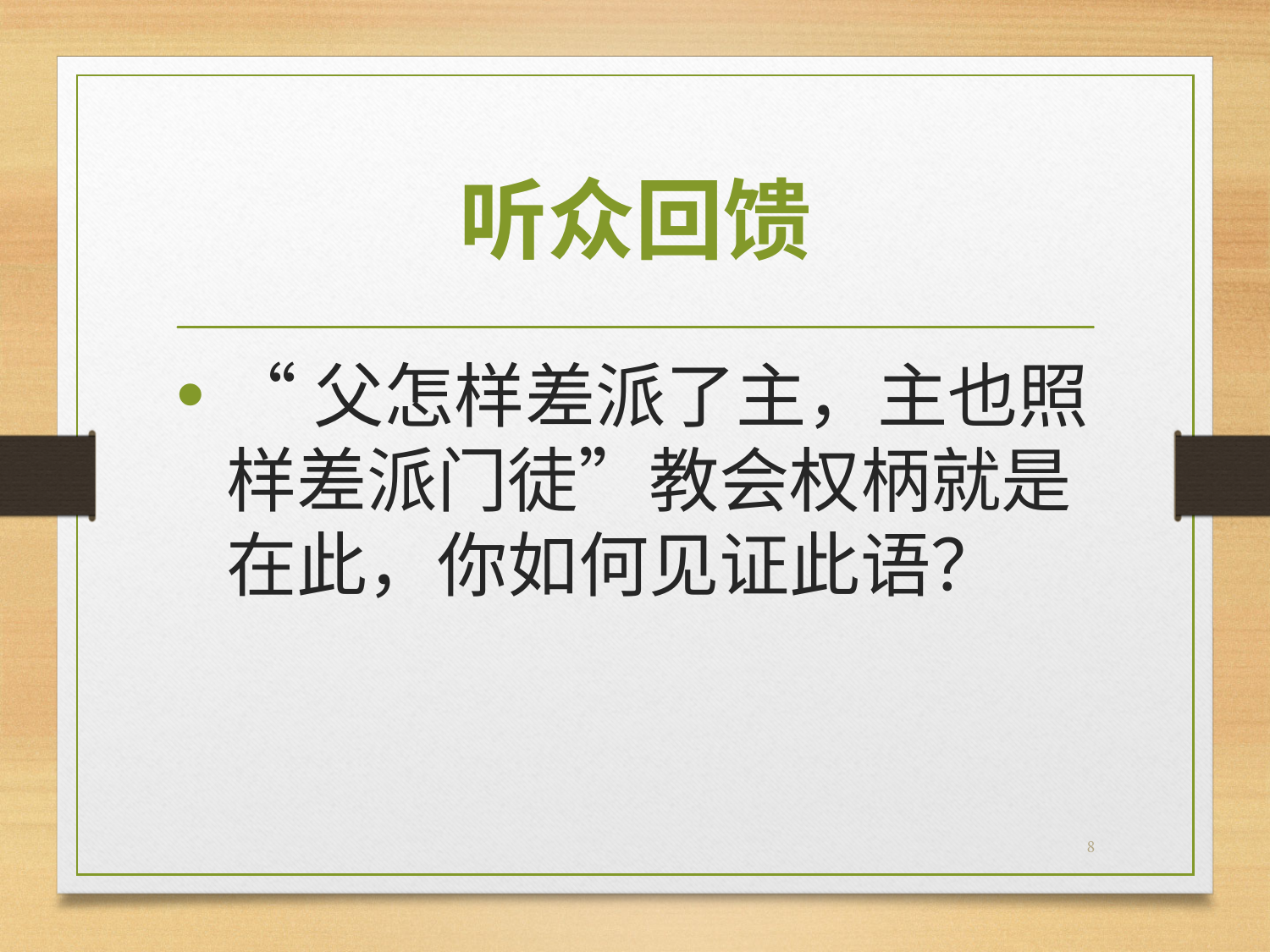

# 听众回馈
“父怎样差派了主，主也照样差派门徒”教会权柄就是在此，你如何见证此语？
8